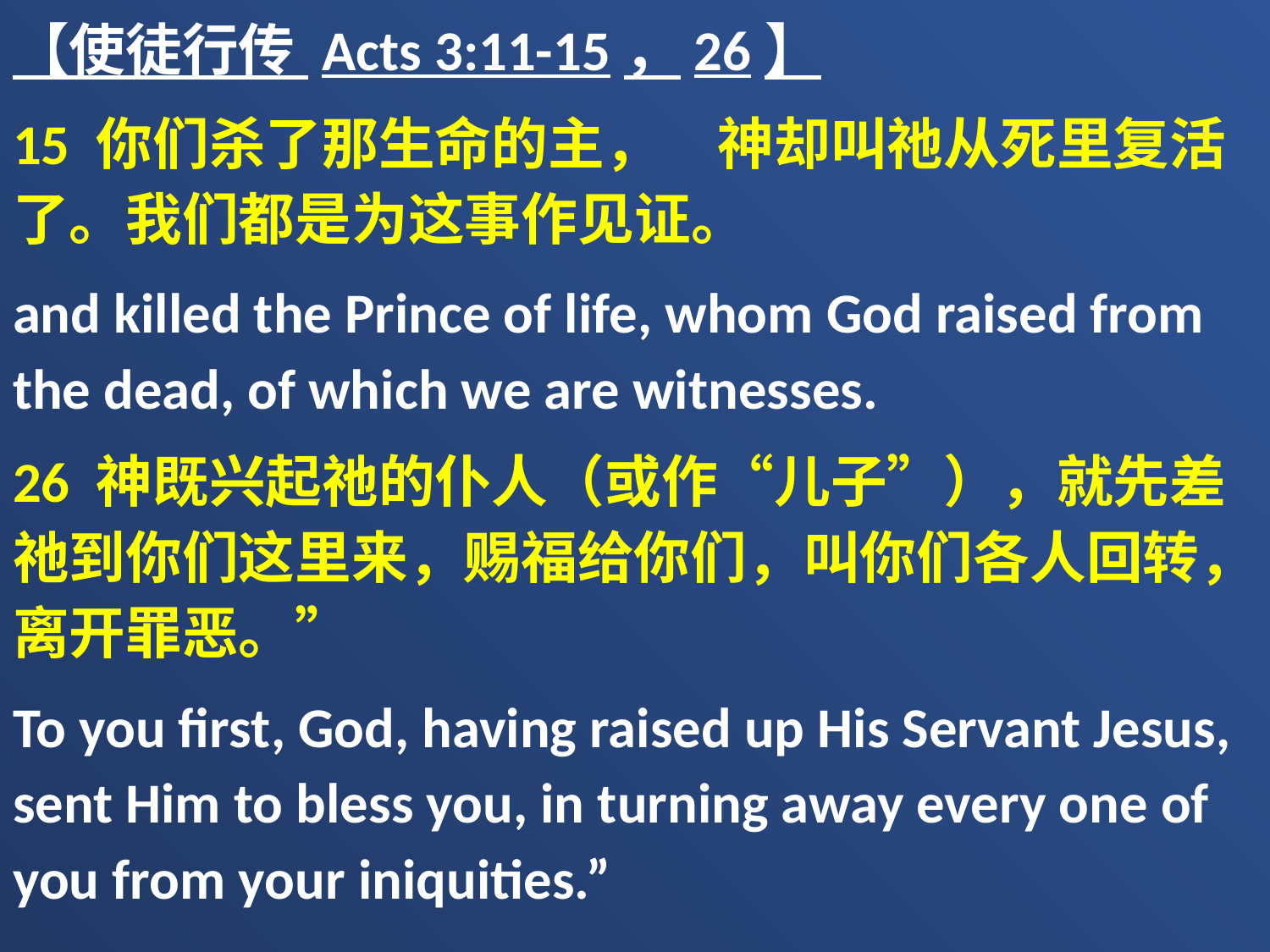

【使徒行传 Acts 3:11-15，26】
15 你们杀了那生命的主，　神却叫祂从死里复活了。我们都是为这事作见证。
and killed the Prince of life, whom God raised from the dead, of which we are witnesses.
26 神既兴起祂的仆人（或作“儿子”），就先差祂到你们这里来，赐福给你们，叫你们各人回转，离开罪恶。”
To you first, God, having raised up His Servant Jesus, sent Him to bless you, in turning away every one of you from your iniquities.”